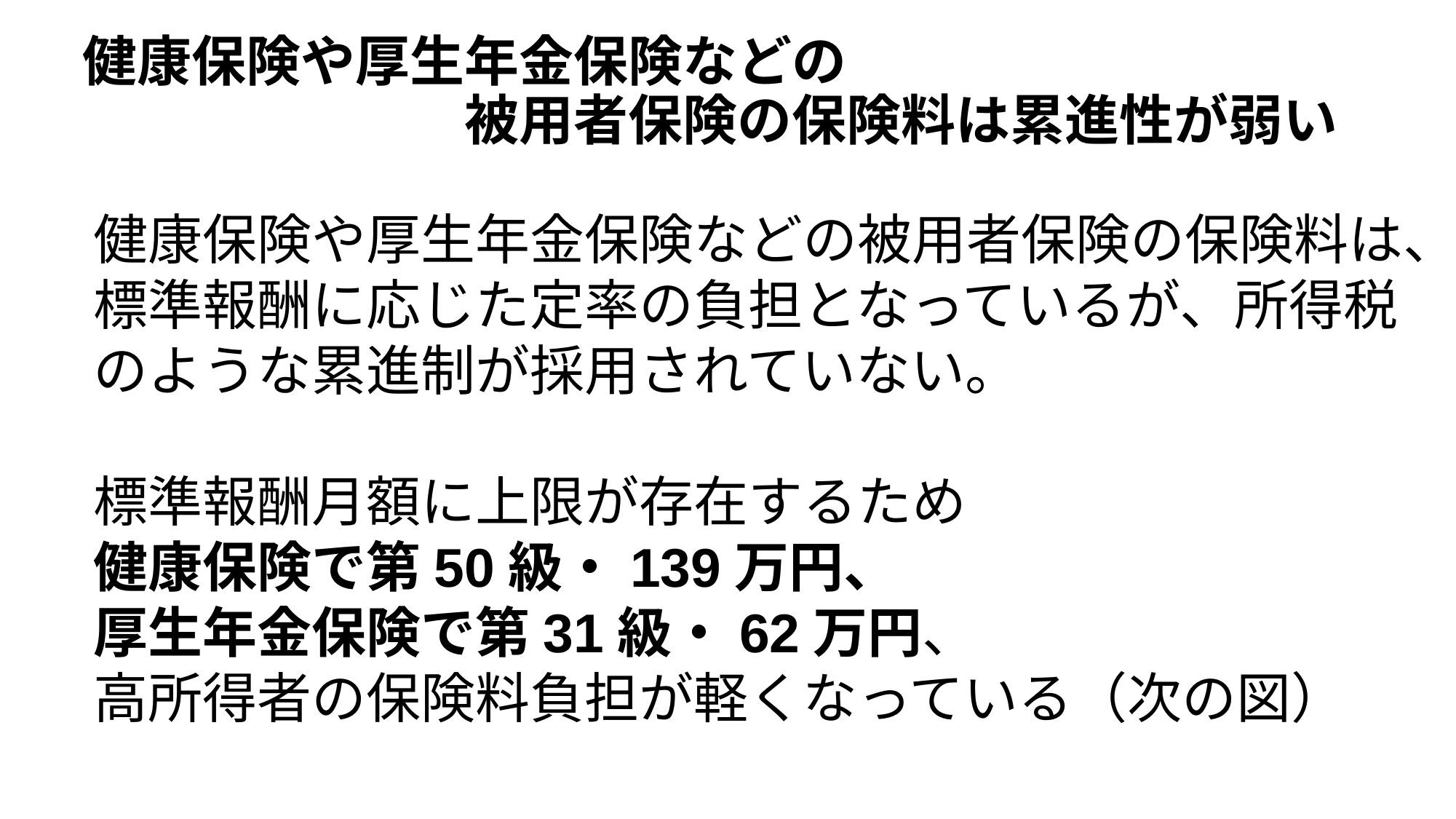

# 健康保険や厚生年金保険などの 　　　　　　　被用者保険の保険料は累進性が弱い
健康保険や厚生年金保険などの被用者保険の保険料は、標準報酬に応じた定率の負担となっているが、所得税のような累進制が採用されていない。

標準報酬月額に上限が存在するため
健康保険で第50級・139万円、
厚生年金保険で第31級・62万円、
高所得者の保険料負担が軽くなっている（次の図）